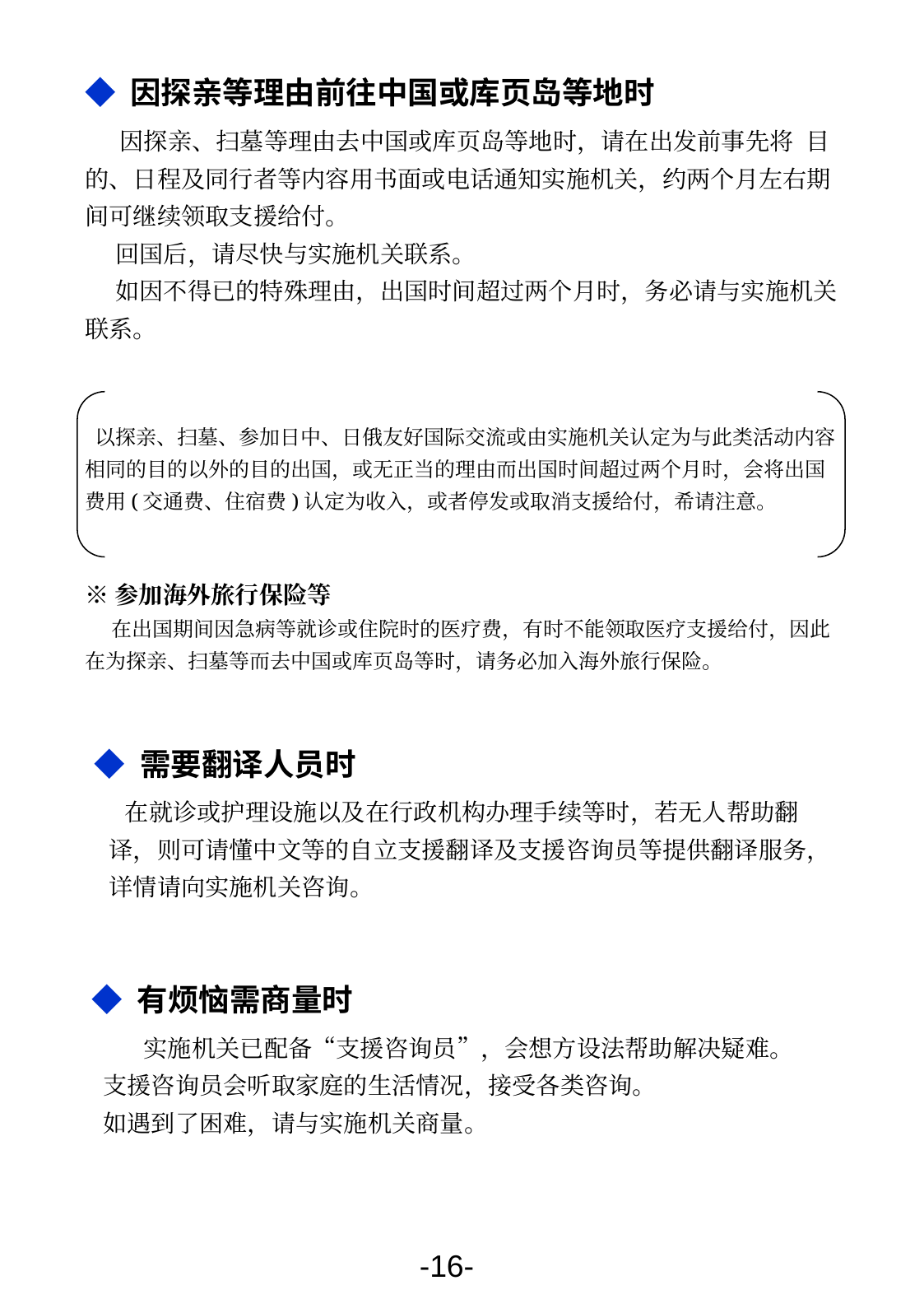

◆ 因探亲等理由前往中国或库页岛等地时
　  因探亲、扫墓等理由去中国或库页岛等地时，请在出发前事先将  目的、日程及同行者等内容用书面或电话通知实施机关，约两个月左右期间可继续领取支援给付。
    回国后，请尽快与实施机关联系。
    如因不得已的特殊理由，出国时间超过两个月时，务必请与实施机关联系。

 以探亲、扫墓、参加日中、日俄友好国际交流或由实施机关认定为与此类活动内容相同的目的以外的目的出国，或无正当的理由而出国时间超过两个月时，会将出国费用(交通费、住宿费)认定为收入，或者停发或取消支援给付，希请注意。

※参加海外旅行保险等
    在出国期间因急病等就诊或住院时的医疗费，有时不能领取医疗支援给付，因此在为探亲、扫墓等而去中国或库页岛等时，请务必加入海外旅行保险。

◆ 需要翻译人员时
    在就诊或护理设施以及在行政机构办理手续等时，若无人帮助翻译，则可请懂中文等的自立支援翻译及支援咨询员等提供翻译服务，详情请向实施机关咨询。

 ◆ 有烦恼需商量时
　　  实施机关已配备“支援咨询员”，会想方设法帮助解决疑难。
  支援咨询员会听取家庭的生活情况，接受各类咨询。
  如遇到了困难，请与实施机关商量。

-16-